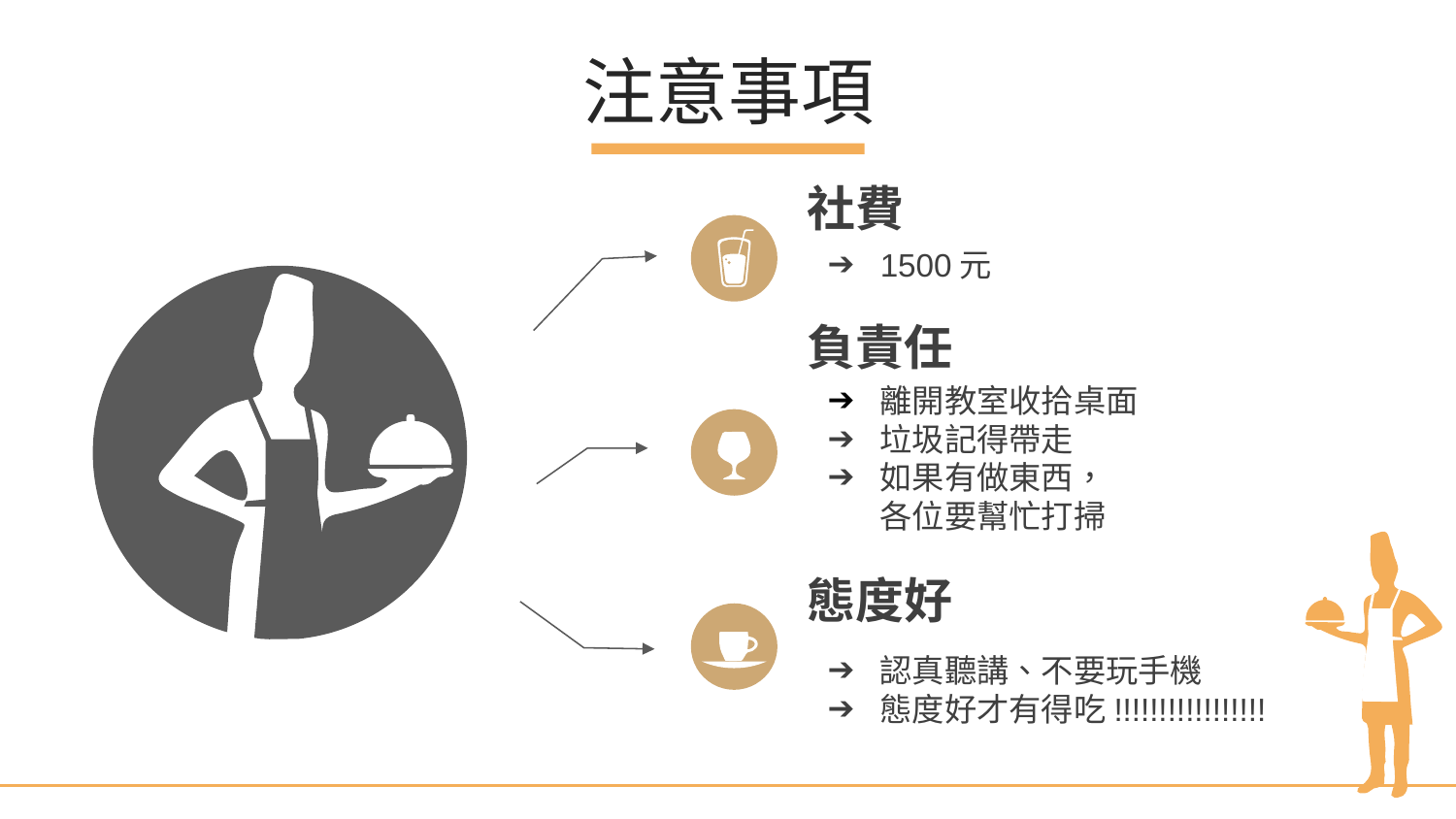

注意事項
社費
1500元

負責任
離開教室收拾桌面
垃圾記得帶走
如果有做東西，
各位要幫忙打掃

態度好
認真聽講、不要玩手機
態度好才有得吃!!!!!!!!!!!!!!!!!